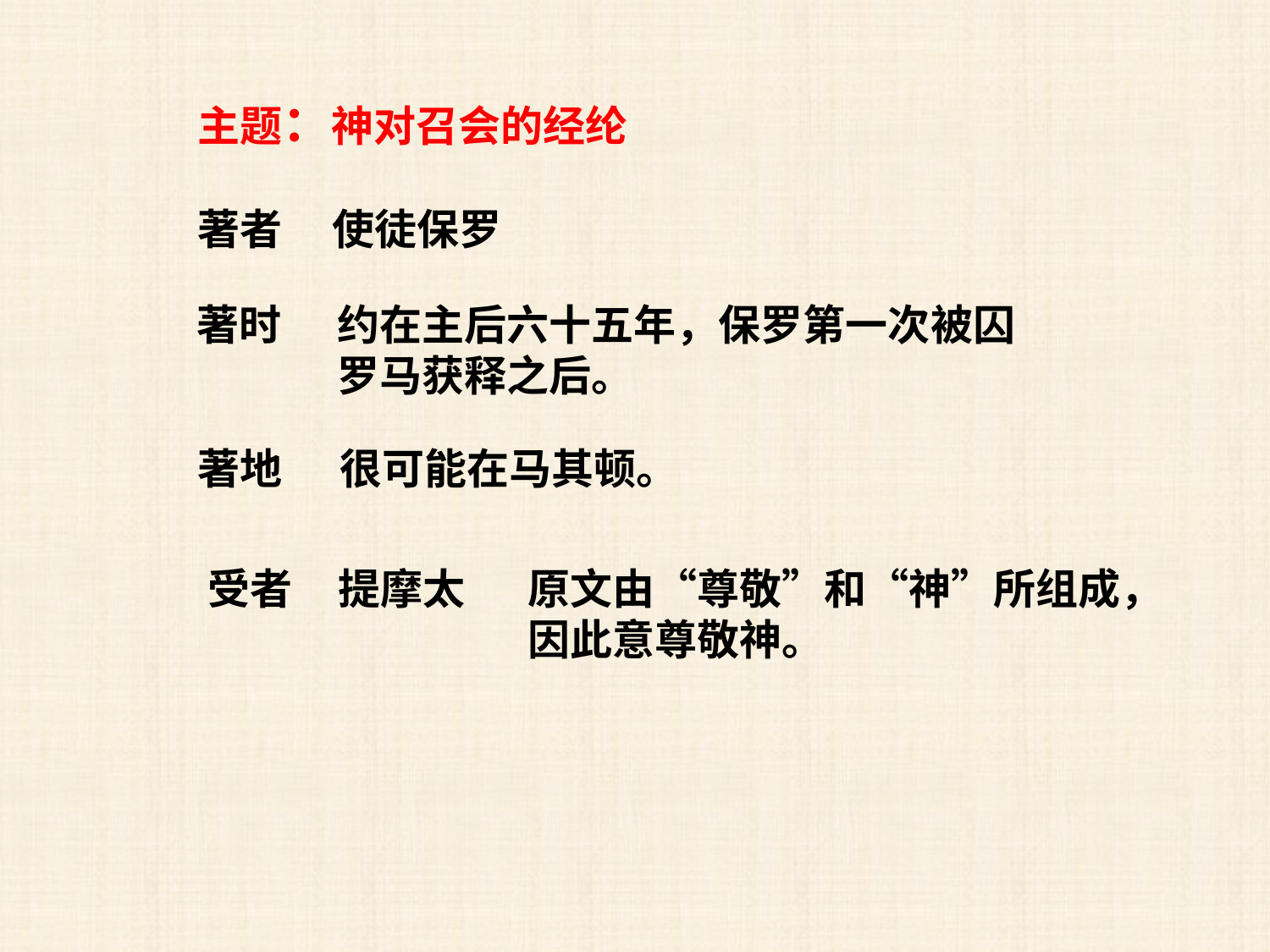

主题：神对召会的经纶
著者
使徒保罗
著时
约在主后六十五年，保罗第一次被囚罗马获释之后。
著地
很可能在马其顿。
受者
提摩太
原文由“尊敬”和“神”所组成，因此意尊敬神。